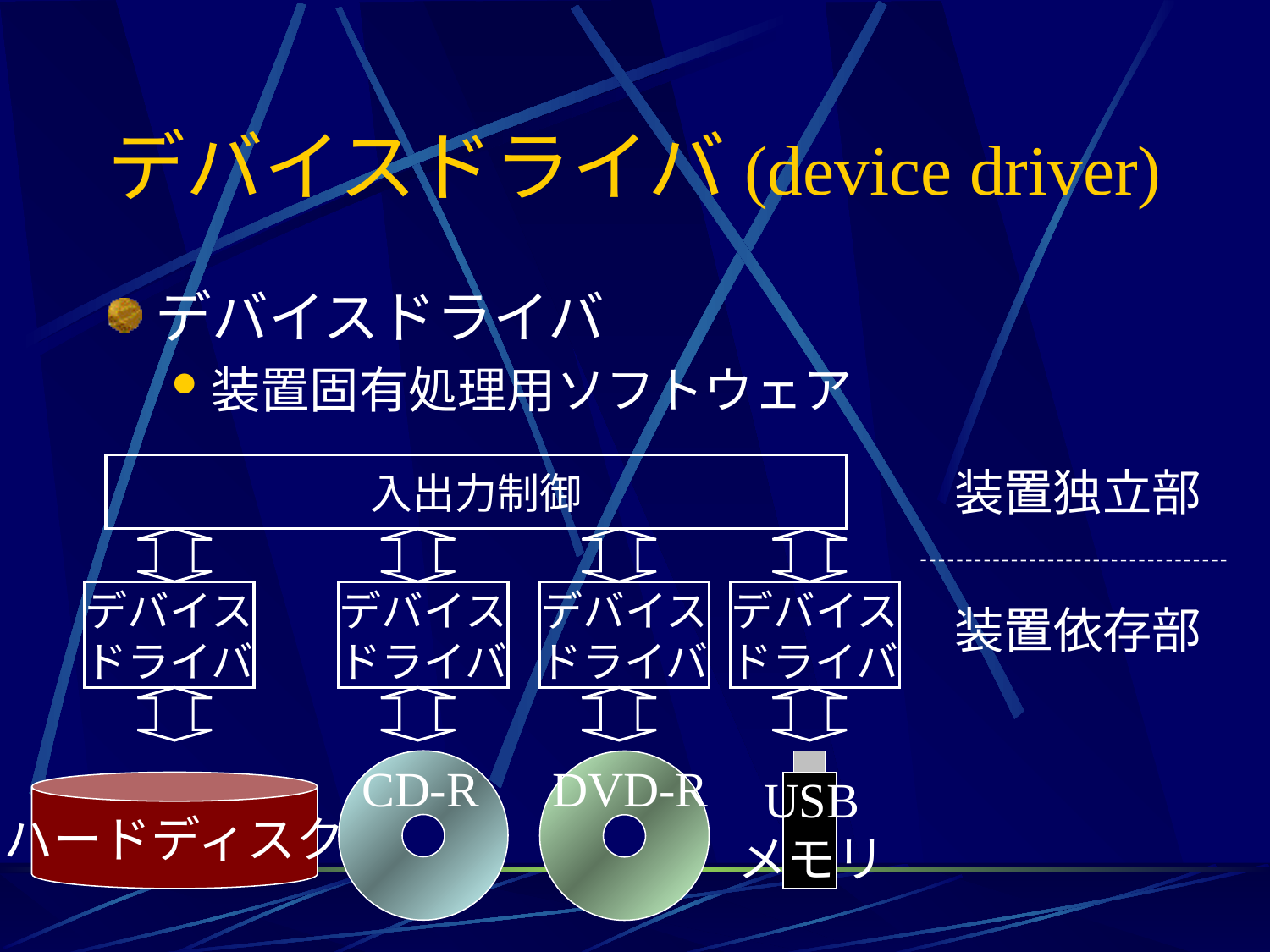

# デバイスドライバ(device driver)
デバイスドライバ
装置固有処理用ソフトウェア

入出力制御
装置独立部

装置依存部

デバイス
ドライバ
デバイス
ドライバ
デバイス
ドライバ
デバイス
ドライバ

CD-R

DVD-R

USB
メモリ

ハードディスク